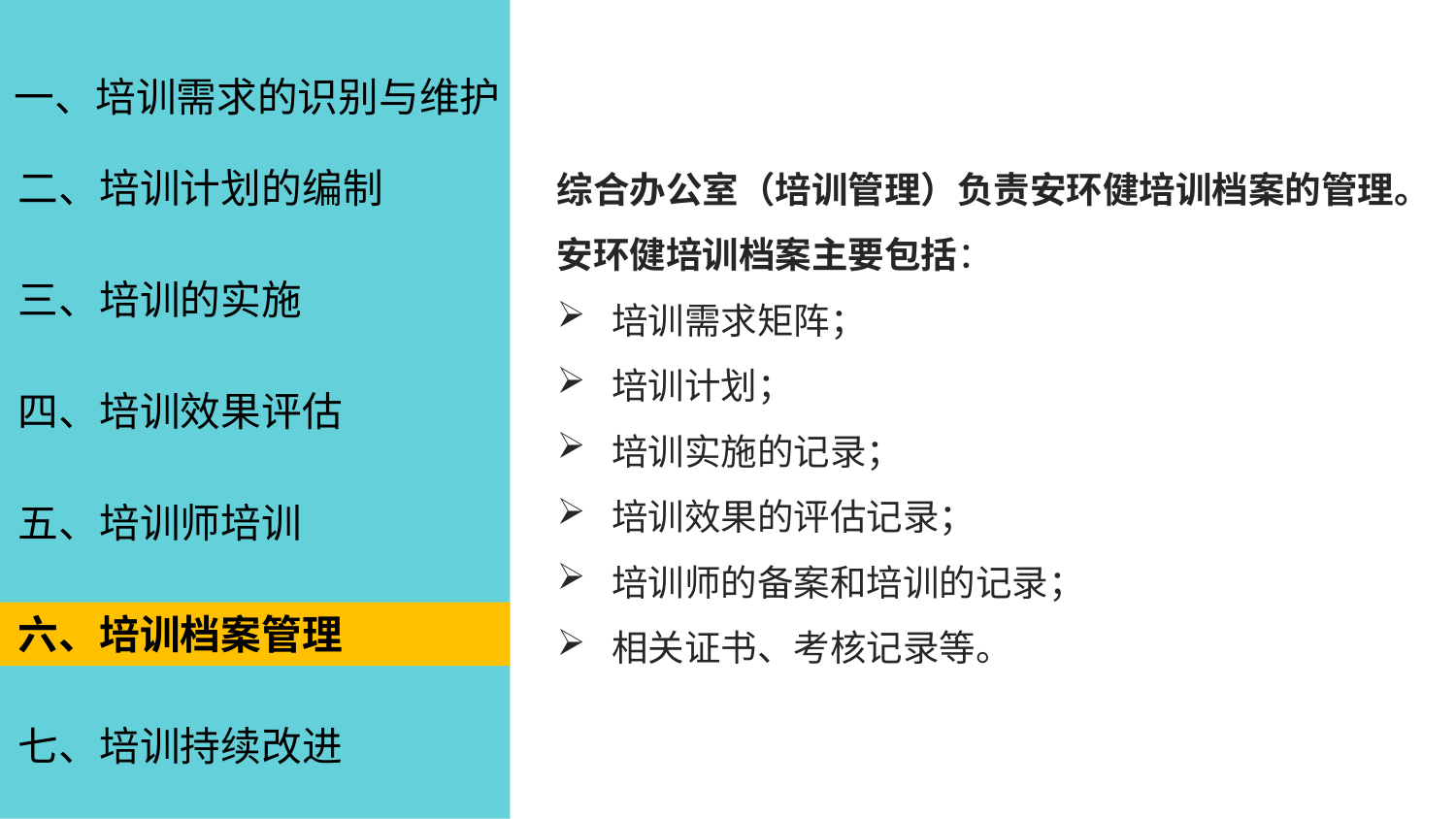

一、培训需求的识别与维护
综合办公室（培训管理）负责安环健培训档案的管理。
安环健培训档案主要包括：
培训需求矩阵；
培训计划；
培训实施的记录；
培训效果的评估记录；
培训师的备案和培训的记录；
相关证书、考核记录等。
二、培训计划的编制
三、培训的实施
四、培训效果评估
五、培训师培训

六、培训档案管理
七、培训持续改进